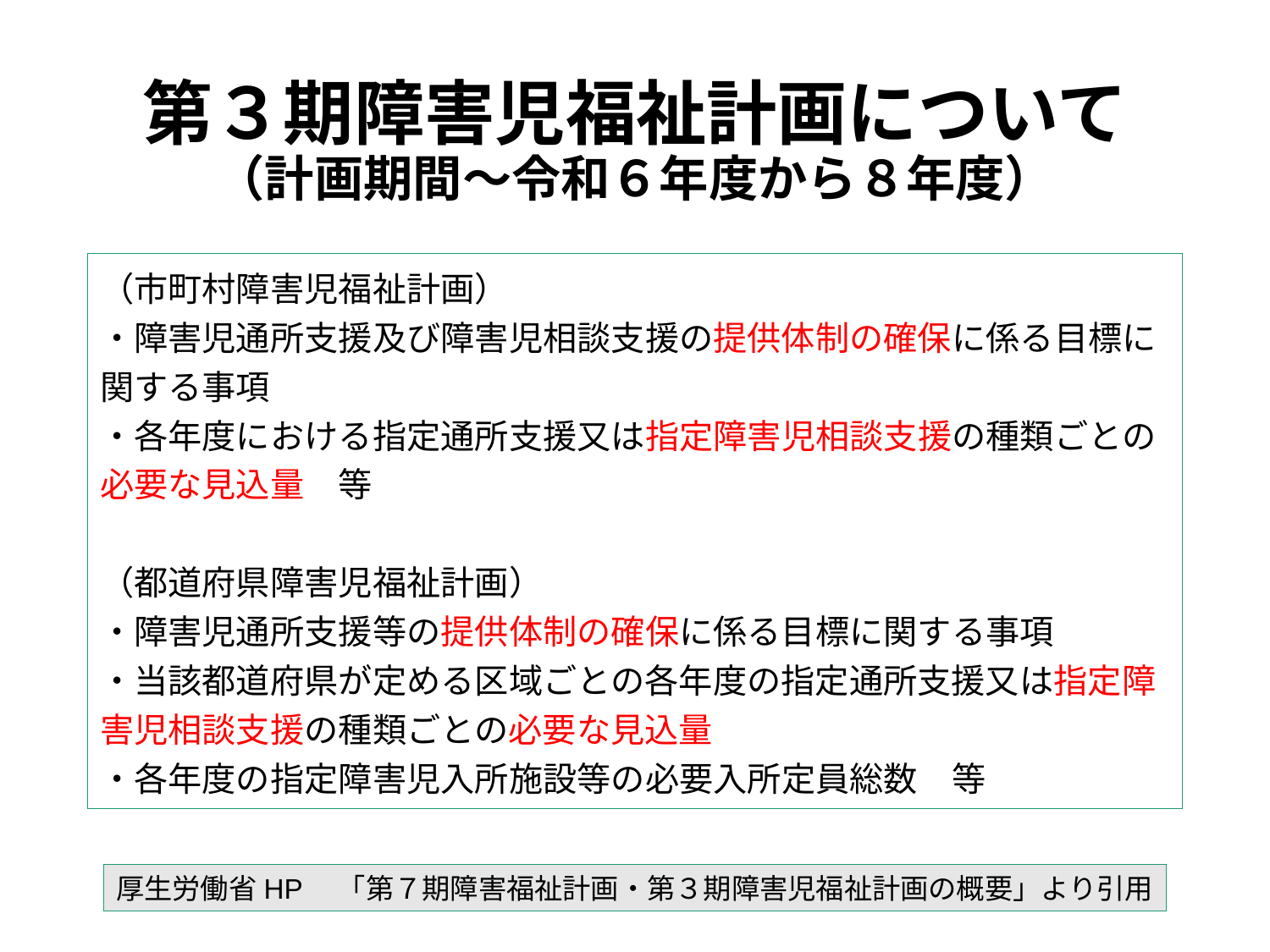

# 第３期障害児福祉計画について （計画期間～令和６年度から８年度）
（市町村障害児福祉計画）
・障害児通所支援及び障害児相談支援の提供体制の確保に係る目標に関する事項
・各年度における指定通所支援又は指定障害児相談支援の種類ごとの必要な見込量　等
（都道府県障害児福祉計画）
・障害児通所支援等の提供体制の確保に係る目標に関する事項
・当該都道府県が定める区域ごとの各年度の指定通所支援又は指定障害児相談支援の種類ごとの必要な見込量
・各年度の指定障害児入所施設等の必要入所定員総数　等
厚生労働省HP　「第７期障害福祉計画・第３期障害児福祉計画の概要」より引用